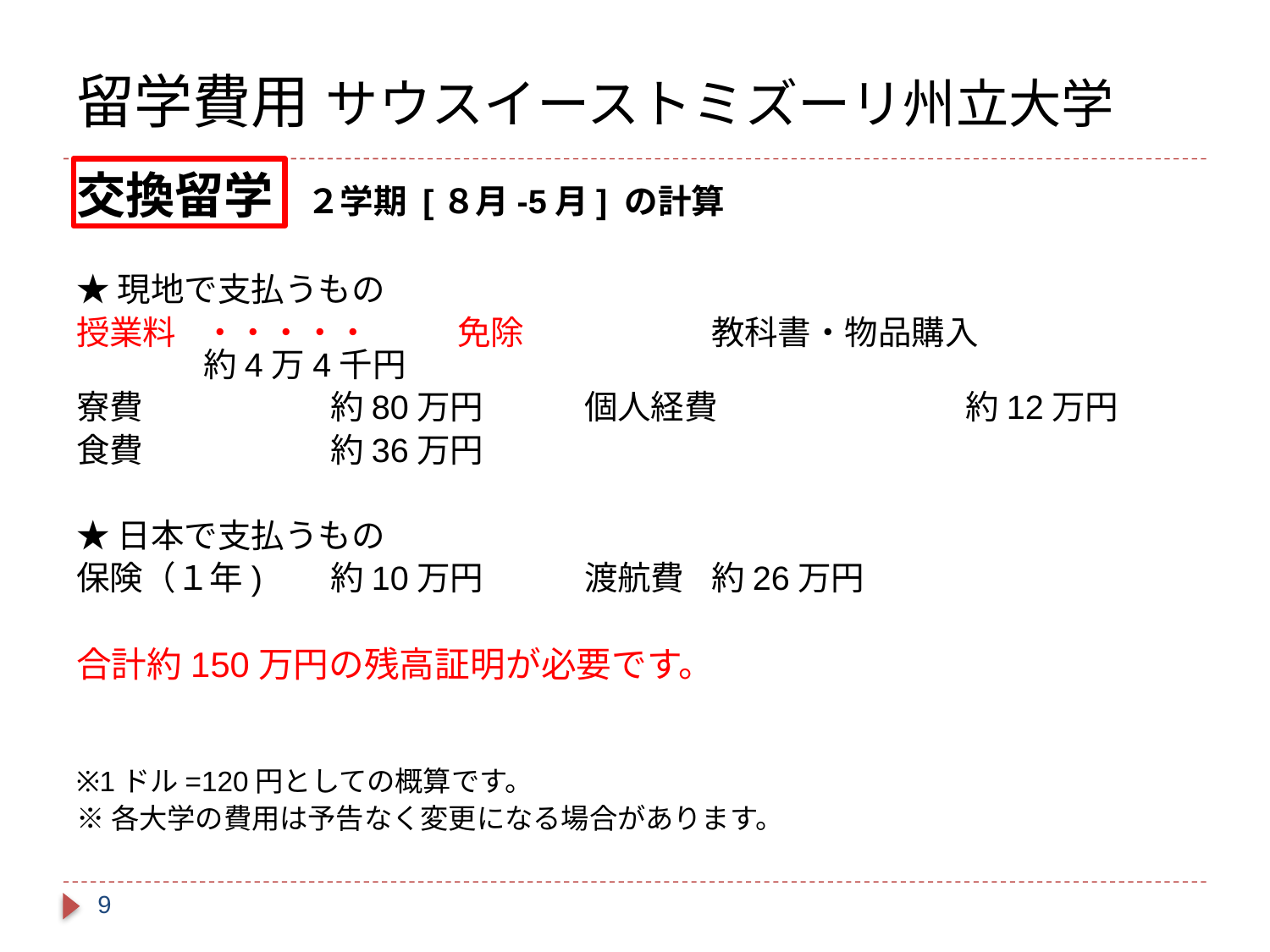

# 留学費用 サウスイーストミズーリ州立大学

交換留学　２学期 [８月-5月] の計算

★現地で支払うもの
授業料	・・・・・	免除		教科書・物品購入		約4万4千円
寮費　　　　　	約80万円	個人経費		約12万円
食費		約36万円

★日本で支払うもの
保険（１年)	約10万円	渡航費	約26万円

合計約150万円の残高証明が必要です。

※1ドル=120円としての概算です。
※各大学の費用は予告なく変更になる場合があります。
9